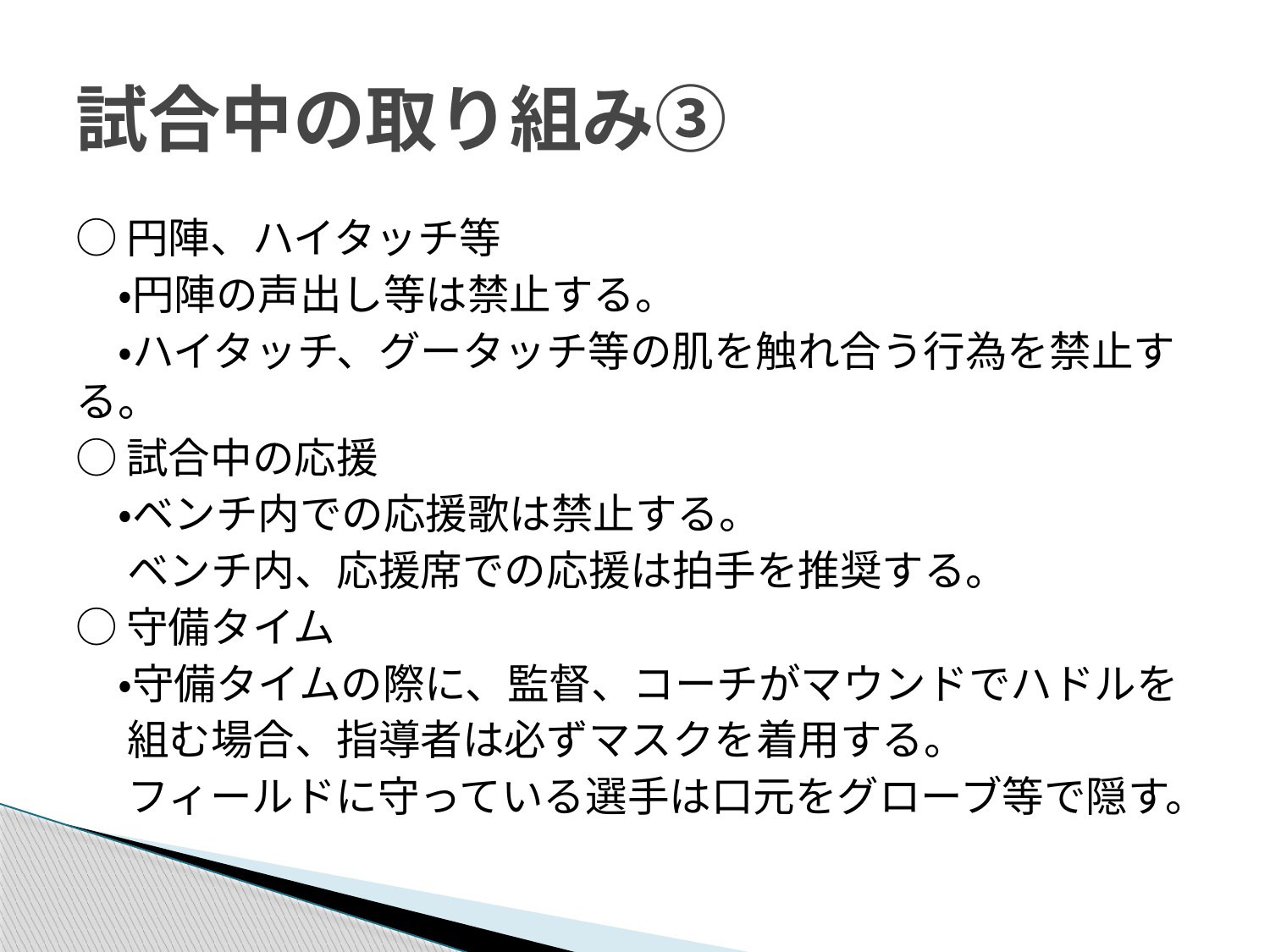

# 試合中の取り組み③
○円陣、ハイタッチ等
　・円陣の声出し等は禁止する。
　・ハイタッチ、グータッチ等の肌を触れ合う行為を禁止する。
○試合中の応援
　・ベンチ内での応援歌は禁止する。
　 ベンチ内、応援席での応援は拍手を推奨する。
○守備タイム
　・守備タイムの際に、監督、コーチがマウンドでハドルを
　 組む場合、指導者は必ずマスクを着用する。
　 フィールドに守っている選手は口元をグローブ等で隠す。